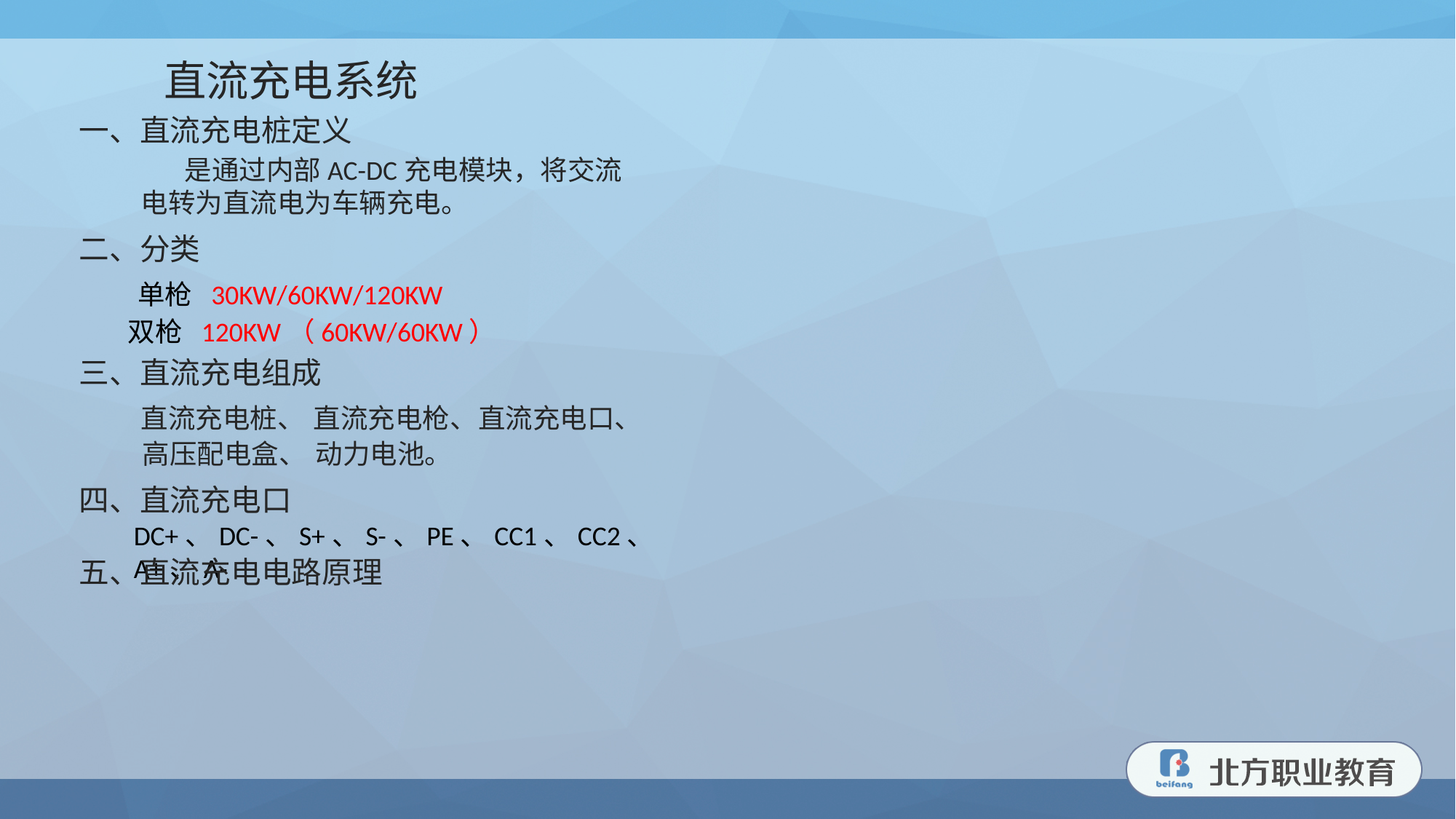

直流充电系统
一、直流充电桩定义
      是通过内部AC-DC充电模块，将交流电转为直流电为车辆充电。
二、分类
单枪  30KW/60KW/120KW
双枪  120KW（60KW/60KW）
三、直流充电组成
直流充电桩、
直流充电枪、
直流充电口、
高压配电盒、
动力电池。
四、直流充电口
DC+、DC-、S+、S-、PE、CC1、CC2、A+、A-
五、直流充电电路原理